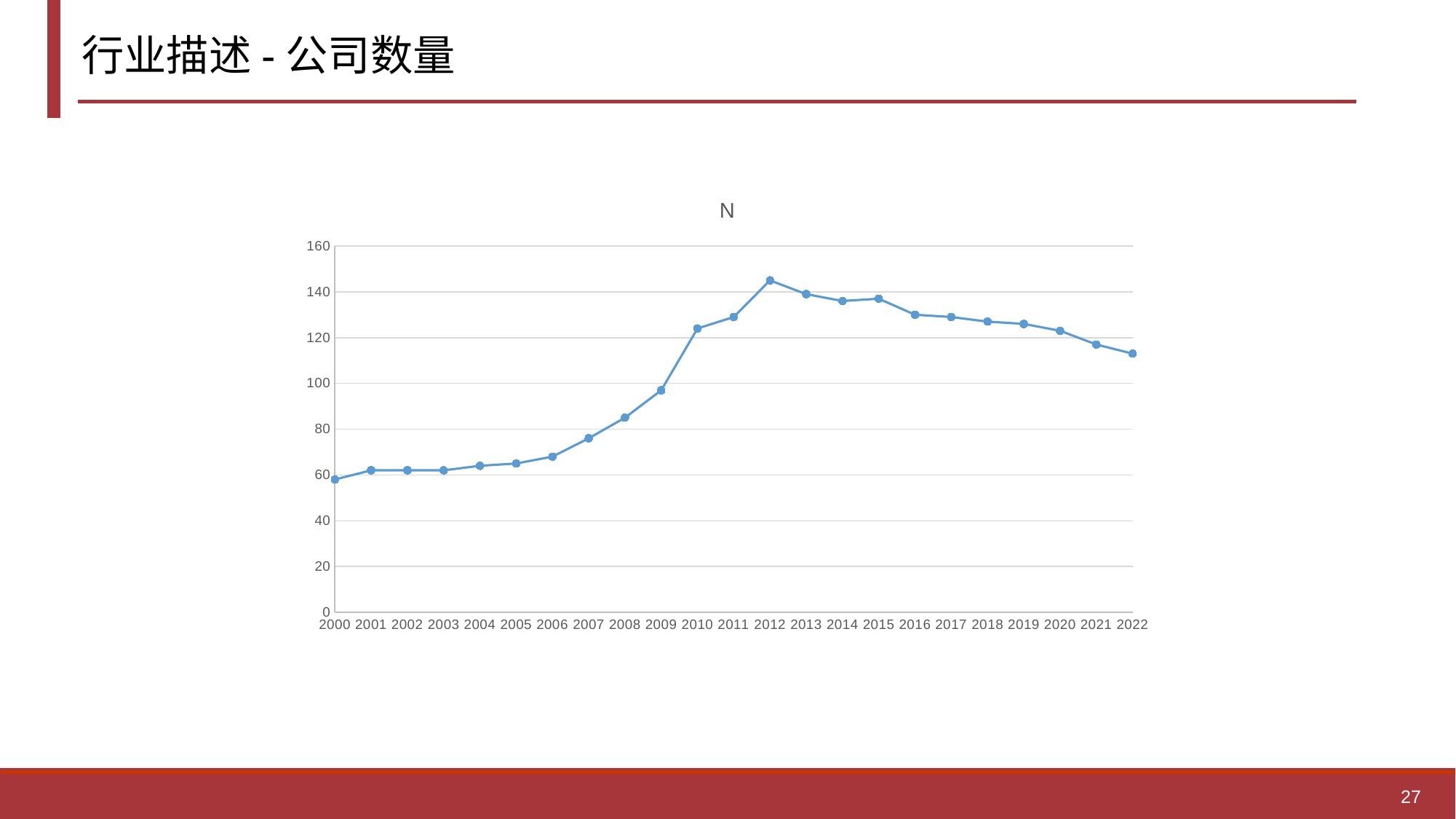

行业描述-公司数量

### Chart:

| Category | N |
|---|---|
27